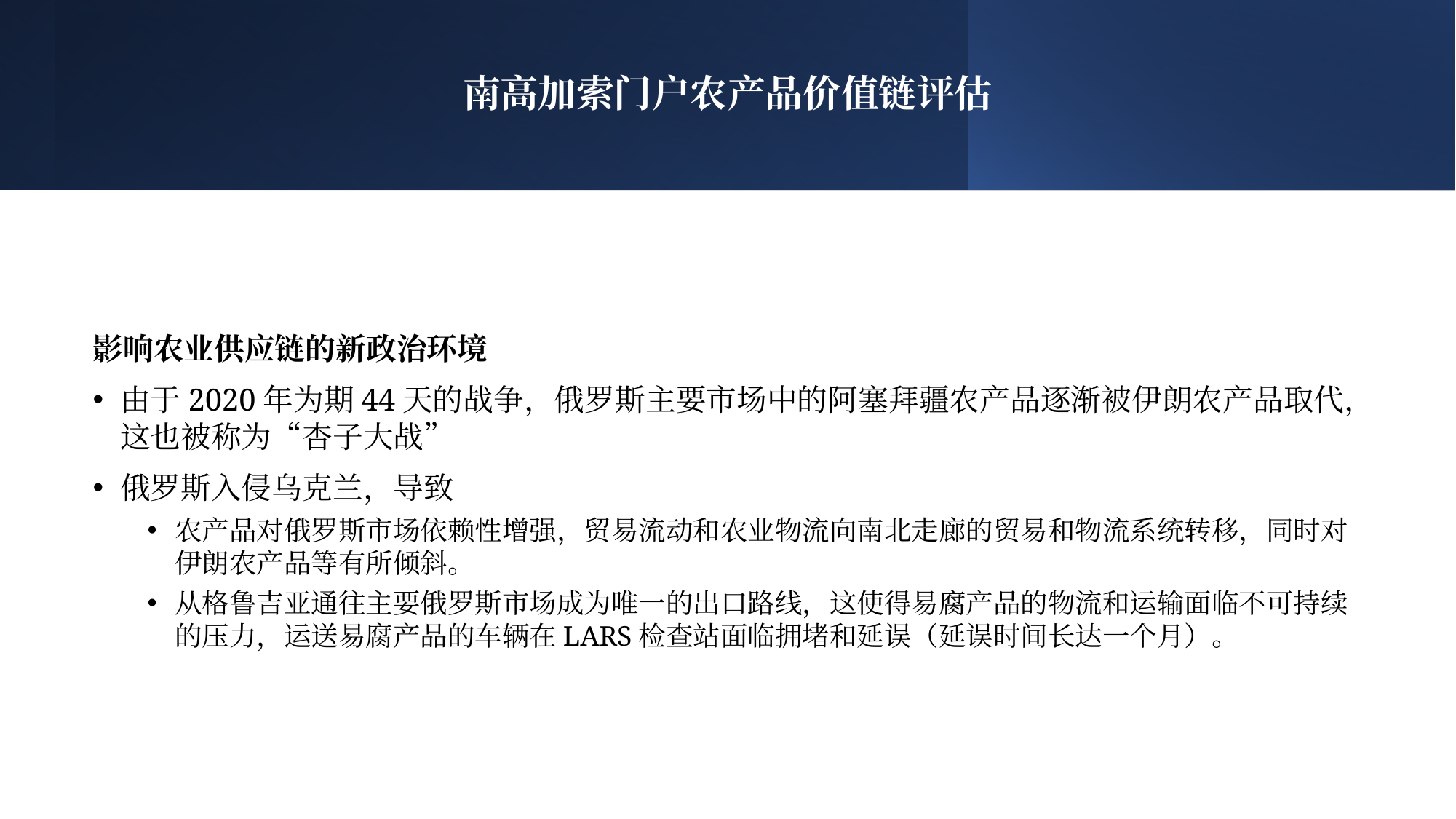

南高加索门户农产品价值链评估
影响农业供应链的新政治环境
由于2020年为期44天的战争，俄罗斯主要市场中的阿塞拜疆农产品逐渐被伊朗农产品取代，这也被称为“杏子大战”
俄罗斯入侵乌克兰，导致
农产品对俄罗斯市场依赖性增强，贸易流动和农业物流向南北走廊的贸易和物流系统转移，同时对伊朗农产品等有所倾斜。
从格鲁吉亚通往主要俄罗斯市场成为唯一的出口路线，这使得易腐产品的物流和运输面临不可持续的压力，运送易腐产品的车辆在LARS检查站面临拥堵和延误（延误时间长达一个月）。